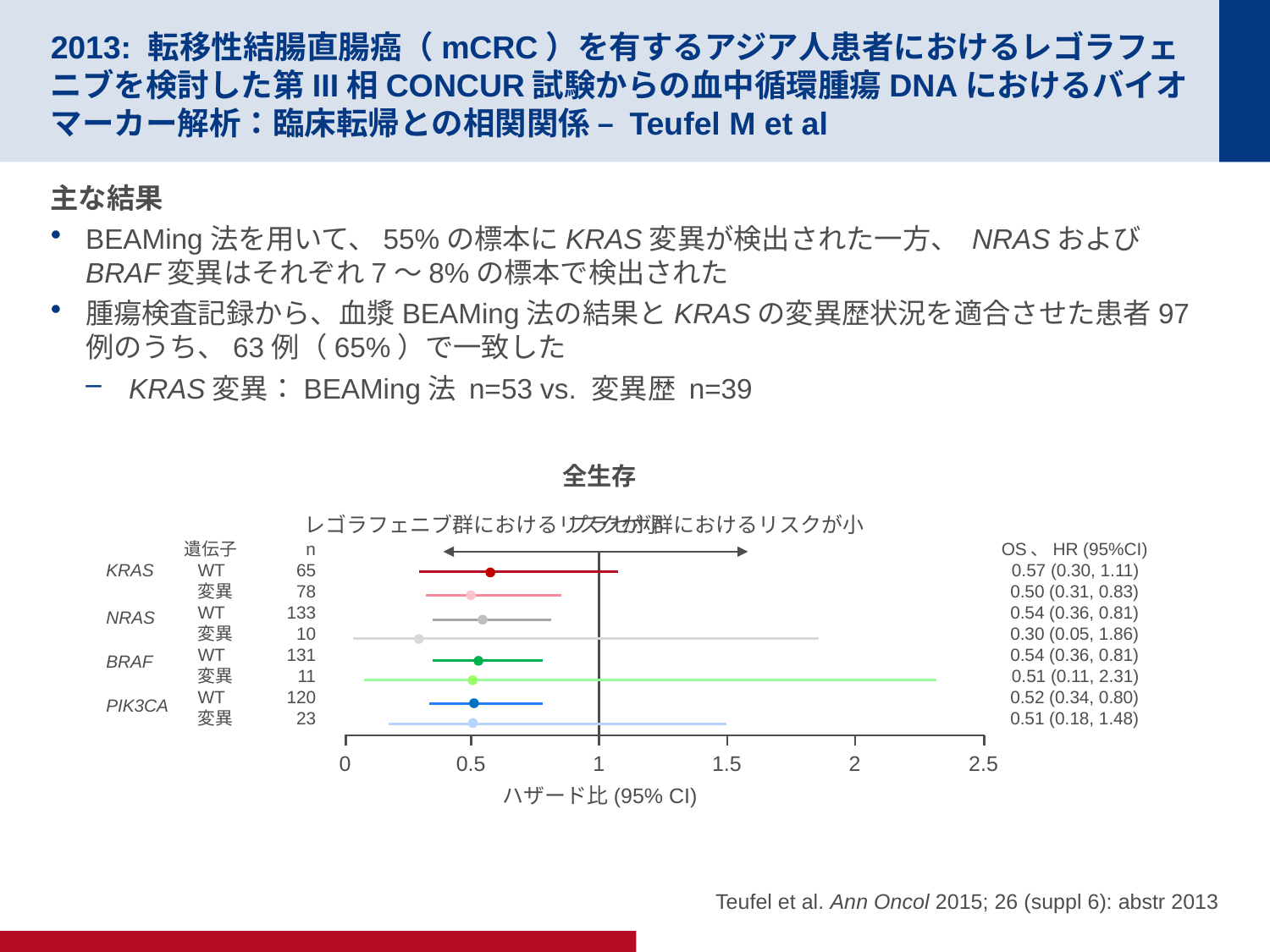

# 2013: 転移性結腸直腸癌（mCRC）を有するアジア人患者におけるレゴラフェニブを検討した第III相CONCUR試験からの血中循環腫瘍DNAにおけるバイオマーカー解析：臨床転帰との相関関係 – Teufel M et al
主な結果
BEAMing法を用いて、55%の標本にKRAS変異が検出された一方、 NRASおよびBRAF変異はそれぞれ7～8%の標本で検出された
腫瘍検査記録から、血漿BEAMing法の結果とKRASの変異歴状況を適合させた患者97例のうち、63例（65%）で一致した
KRAS変異：BEAMing法 n=53 vs. 変異歴 n=39

全生存
レゴラフェニブ群におけるリスクが小
プラセボ群におけるリスクが小
遺伝子
n
OS、HR (95%CI)
KRAS
WT
変異
WT
変異
WT
変異
WT
変異

65
78
133
10
131
11
120
23
0.57 (0.30, 1.11)
0.50 (0.31, 0.83)
0.54 (0.36, 0.81)
0.30 (0.05, 1.86)
0.54 (0.36, 0.81)
0.51 (0.11, 2.31)
0.52 (0.34, 0.80)
0.51 (0.18, 1.48)

NRAS

BRAF

PIK3CA

0
0.5
1
1.5
2
2.5
ハザード比(95% CI)
Teufel et al. Ann Oncol 2015; 26 (suppl 6): abstr 2013